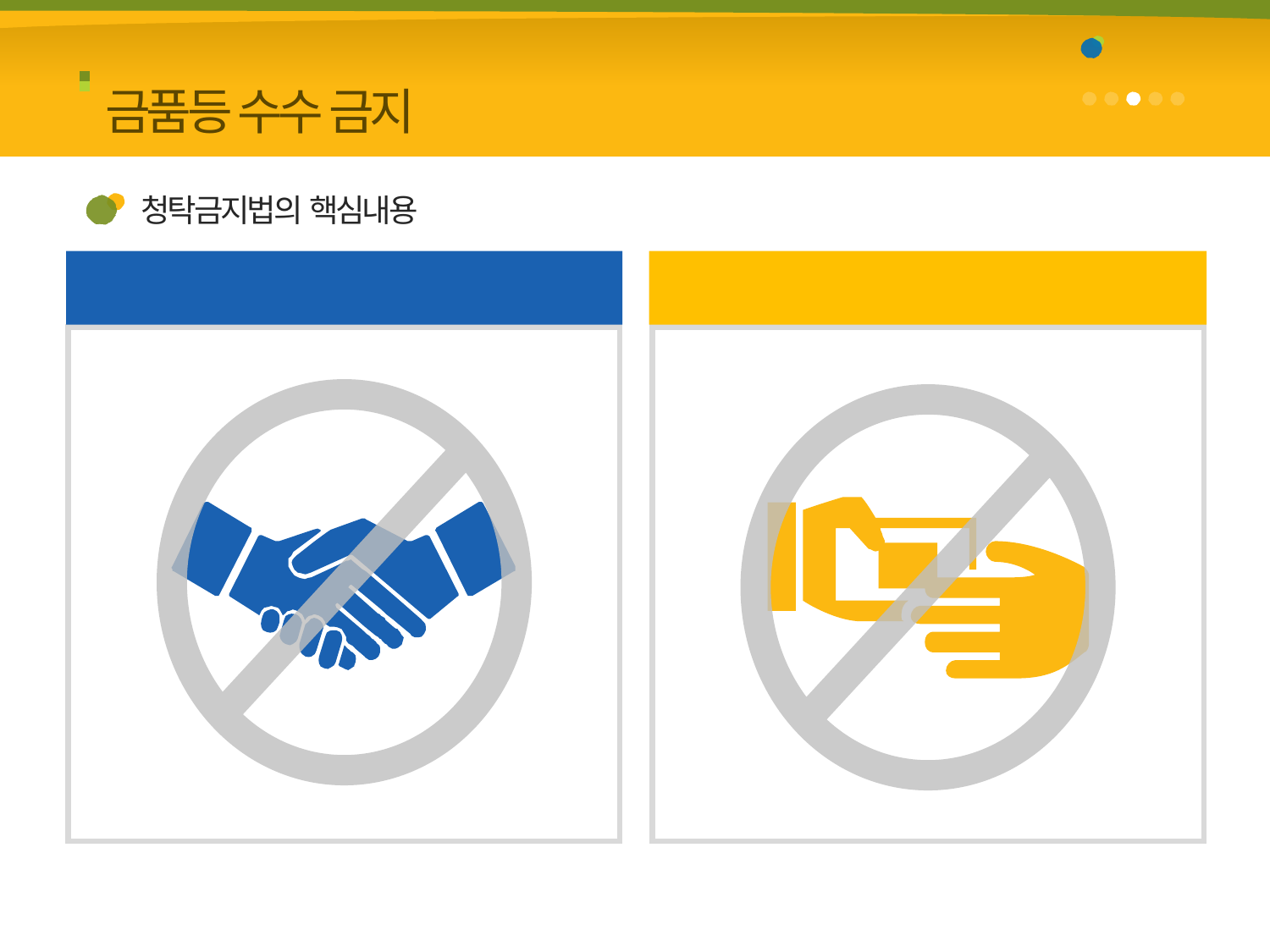

청탁금지법
주요내용

3

금품등 수수 금지
청탁금지법의 핵심내용

부정청탁의 금지
금품등 수수 금지

￦